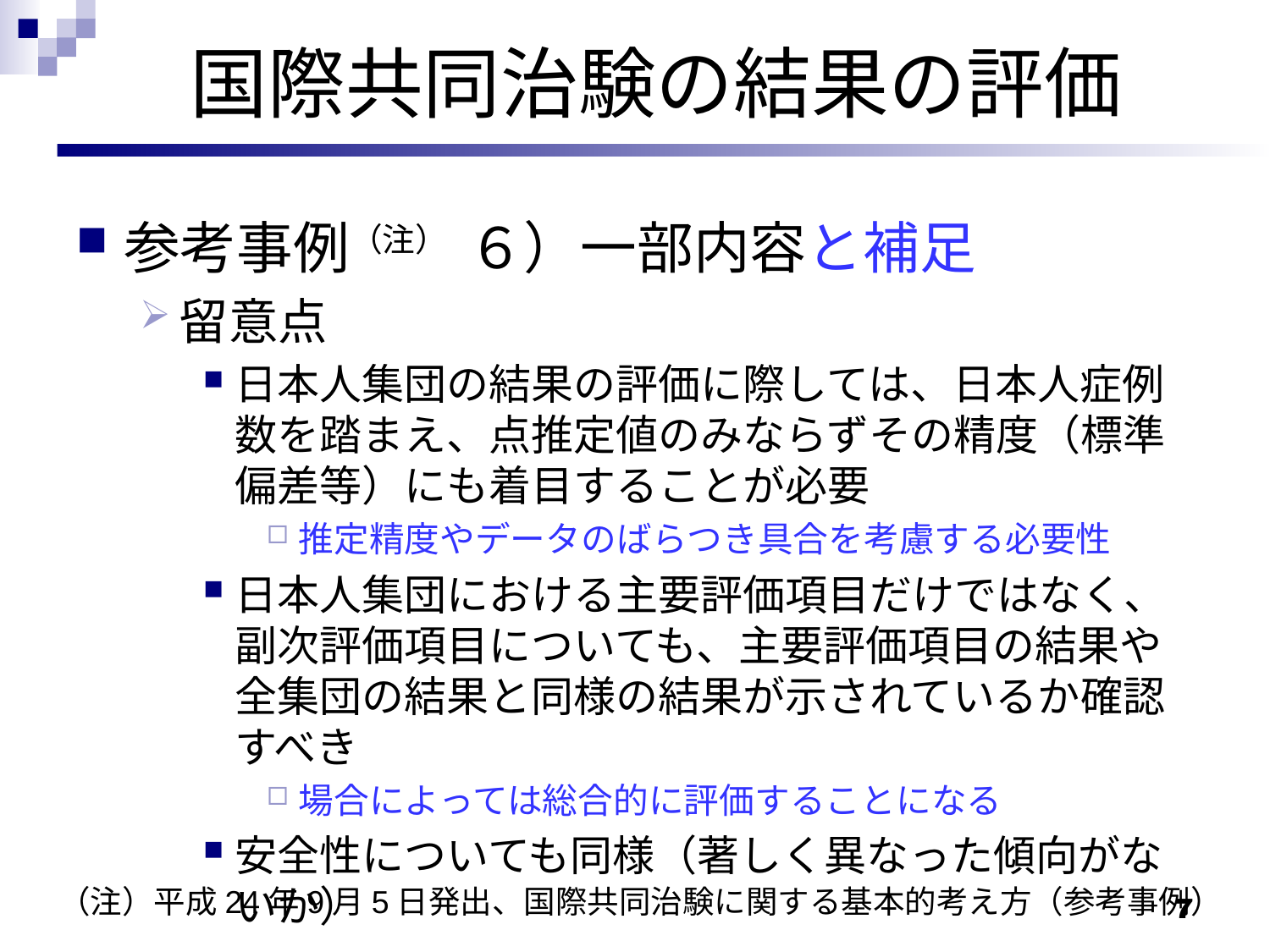

# 国際共同治験の結果の評価
参考事例（注）  ６）一部内容と補足
留意点
日本人集団の結果の評価に際しては、日本人症例数を踏まえ、点推定値のみならずその精度（標準偏差等）にも着目することが必要
推定精度やデータのばらつき具合を考慮する必要性
日本人集団における主要評価項目だけではなく、副次評価項目についても、主要評価項目の結果や全集団の結果と同様の結果が示されているか確認すべき
場合によっては総合的に評価することになる
安全性についても同様（著しく異なった傾向がないか）

7
（注）平成24年9月5日発出、国際共同治験に関する基本的考え方（参考事例）